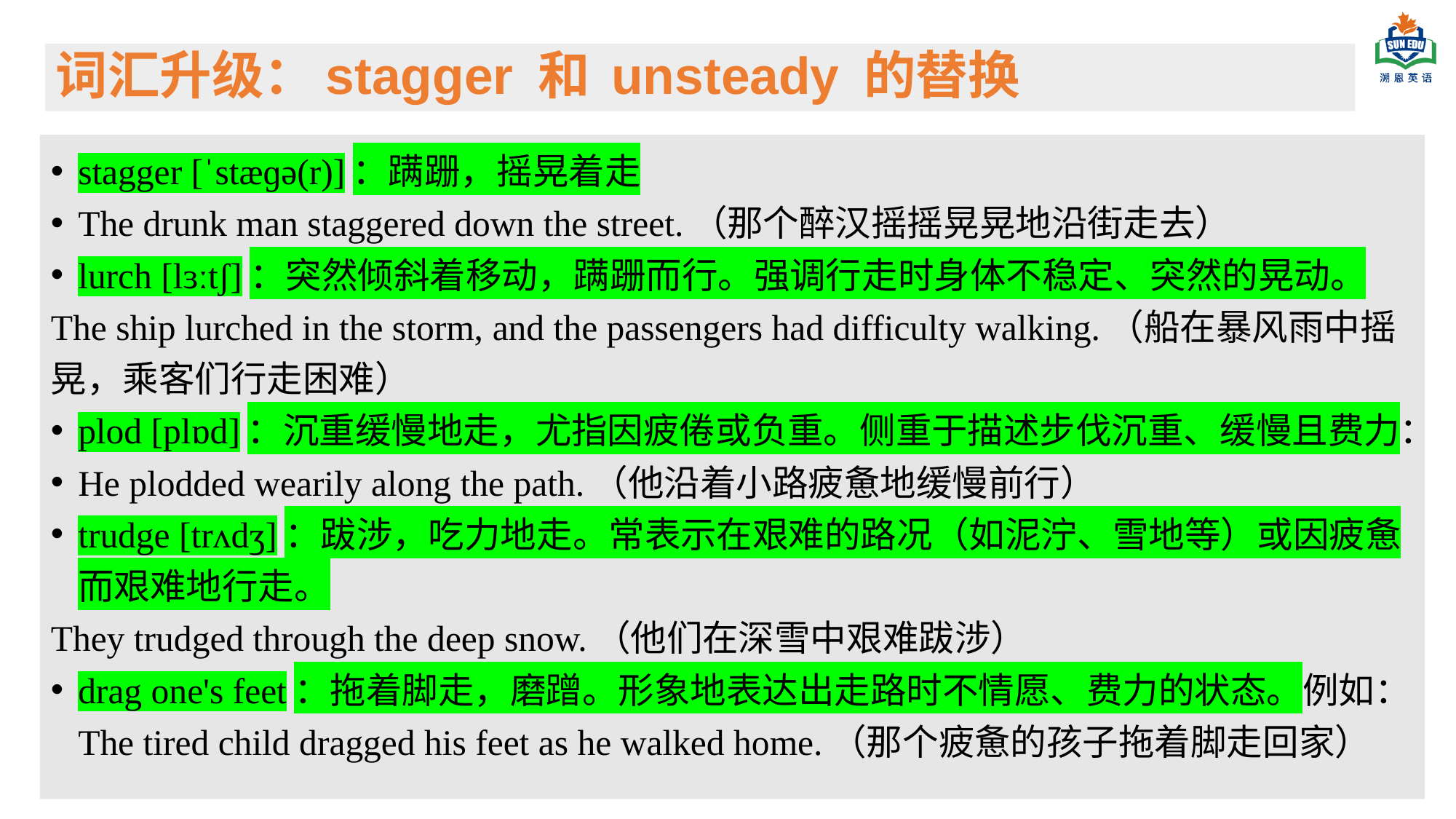

# 词汇升级：stagger 和 unsteady 的替换
stagger [ˈstæɡə(r)]：蹒跚，摇晃着走
The drunk man staggered down the street.（那个醉汉摇摇晃晃地沿街走去）
lurch [lɜːtʃ]：突然倾斜着移动，蹒跚而行。强调行走时身体不稳定、突然的晃动。
The ship lurched in the storm, and the passengers had difficulty walking.（船在暴风雨中摇晃，乘客们行走困难）
plod [plɒd]：沉重缓慢地走，尤指因疲倦或负重。侧重于描述步伐沉重、缓慢且费力：
He plodded wearily along the path.（他沿着小路疲惫地缓慢前行）
trudge [trʌdʒ]：跋涉，吃力地走。常表示在艰难的路况（如泥泞、雪地等）或因疲惫而艰难地行走。
They trudged through the deep snow.（他们在深雪中艰难跋涉）
drag one's feet：拖着脚走，磨蹭。形象地表达出走路时不情愿、费力的状态。例如：The tired child dragged his feet as he walked home.（那个疲惫的孩子拖着脚走回家）